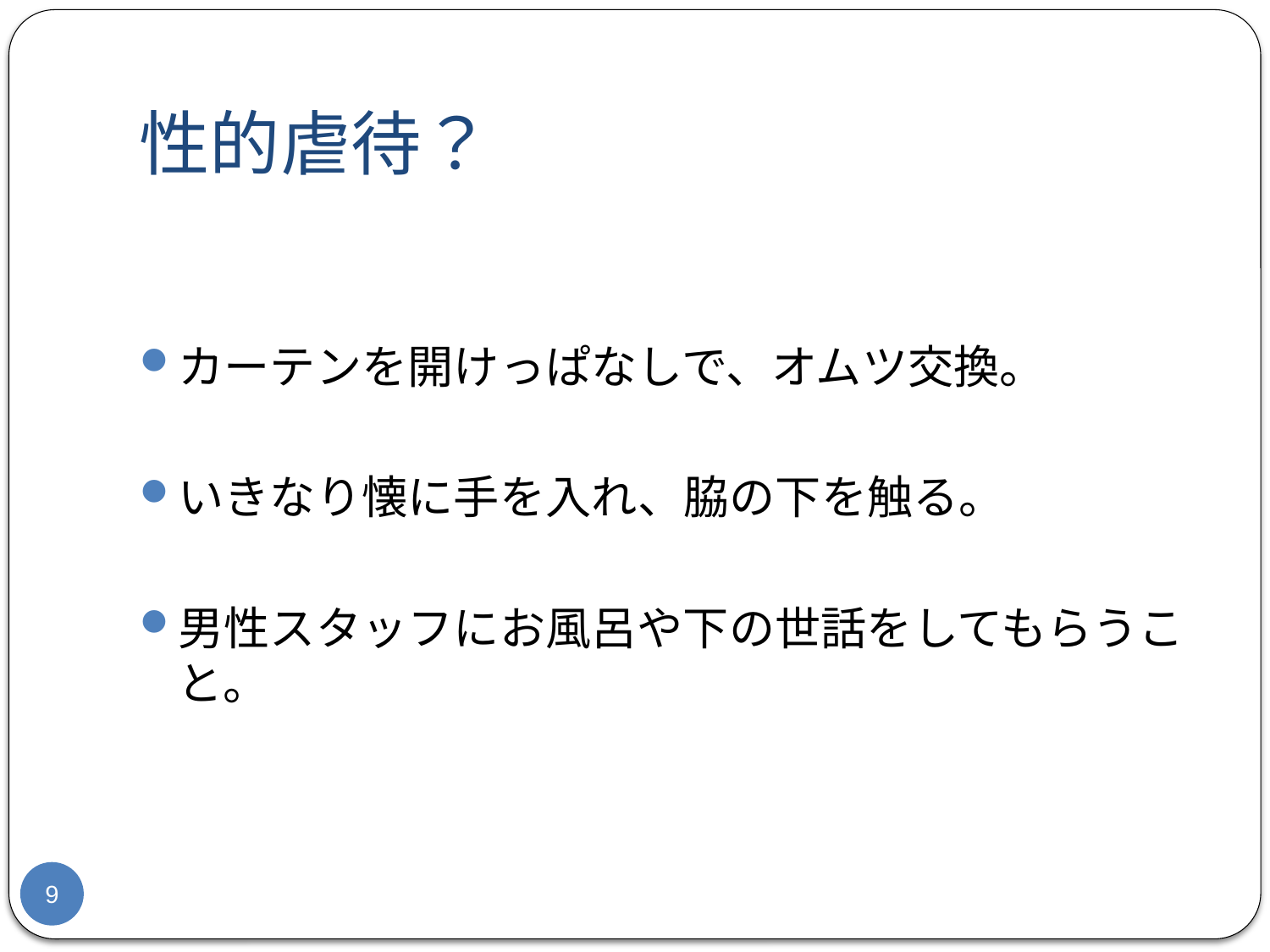

# 性的虐待？

カーテンを開けっぱなしで、オムツ交換。

いきなり懐に手を入れ、脇の下を触る。

男性スタッフにお風呂や下の世話をしてもらうこと。

9